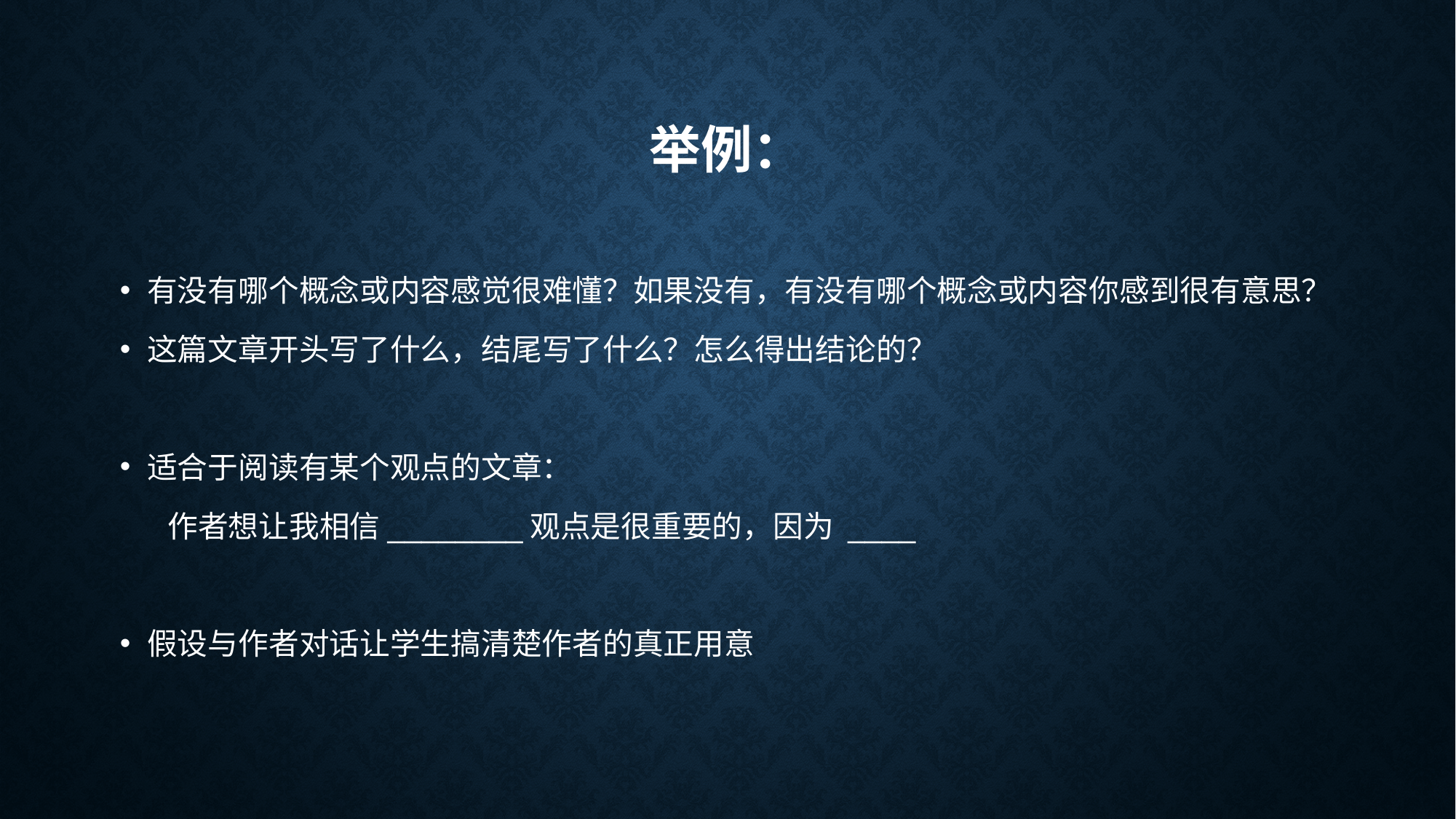

# 举例：
有没有哪个概念或内容感觉很难懂？如果没有，有没有哪个概念或内容你感到很有意思？
这篇文章开头写了什么，结尾写了什么？怎么得出结论的？

适合于阅读有某个观点的文章：
      作者想让我相信________观点是很重要的，因为 ____

假设与作者对话让学生搞清楚作者的真正用意